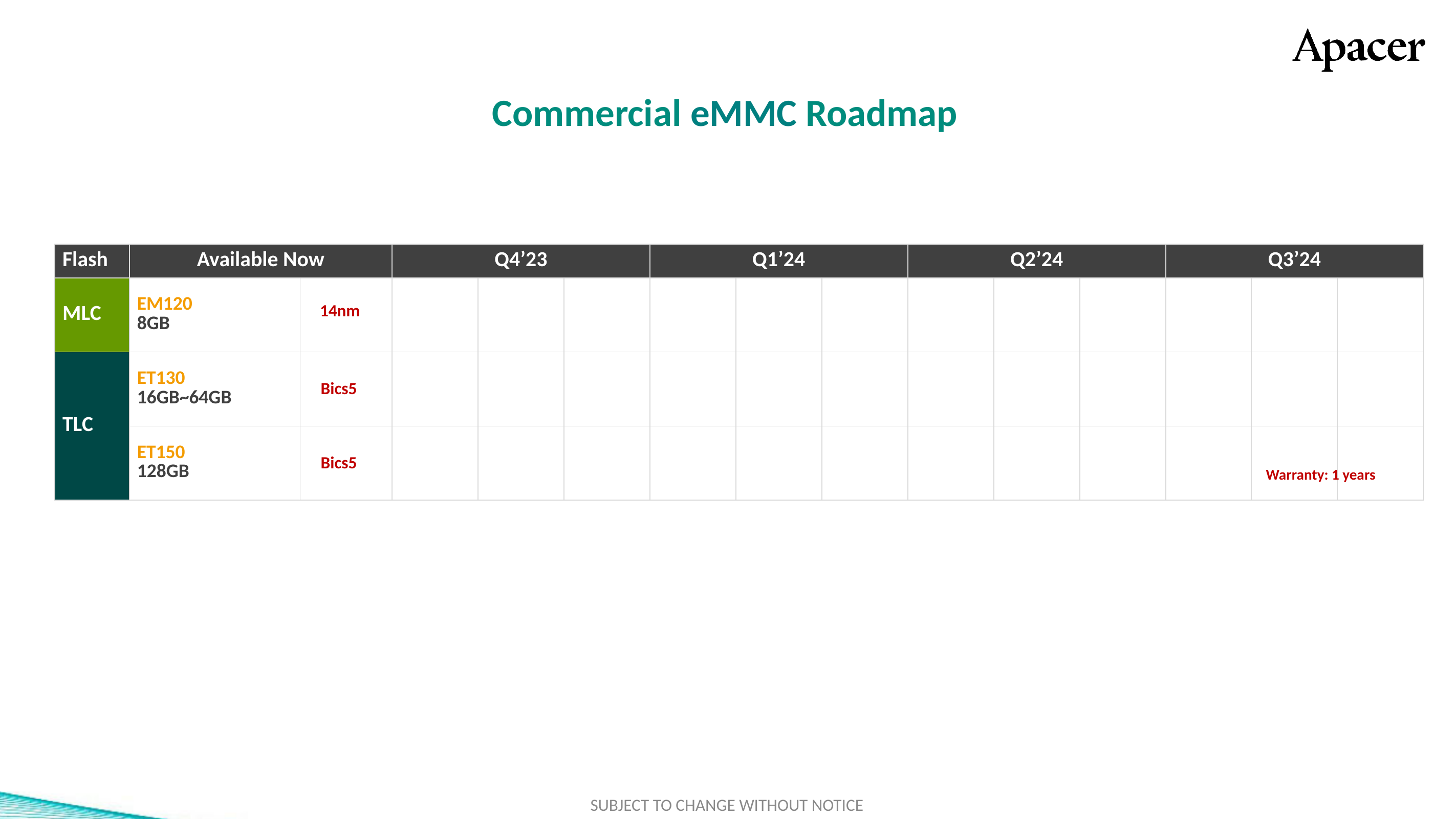

Commercial eMMC Roadmap
標準色
附屬
配色
3D TLC
2D MLC
SLC-lite
SLC
類工

SLC-liteX

| Flash | Available Now |  | Q4’23 |  |  | Q1’24 |  |  | Q2’24 |  |  | Q3’24 |  |  |
| --- | --- | --- | --- | --- | --- | --- | --- | --- | --- | --- | --- | --- | --- | --- |
| MLC | EM120 8GB |  |  |  |  |  |  |  |  |  |  |  |  |  |
| TLC | ET130 16GB~64GB |  |  |  |  |  |  |  |  |  |  |  |  |  |
|  | ET150 128GB |  |  |  |  |  |  |  |  |  |  |  |  |  |
14nm
Bics5
Bics5
 Warranty: 1 years